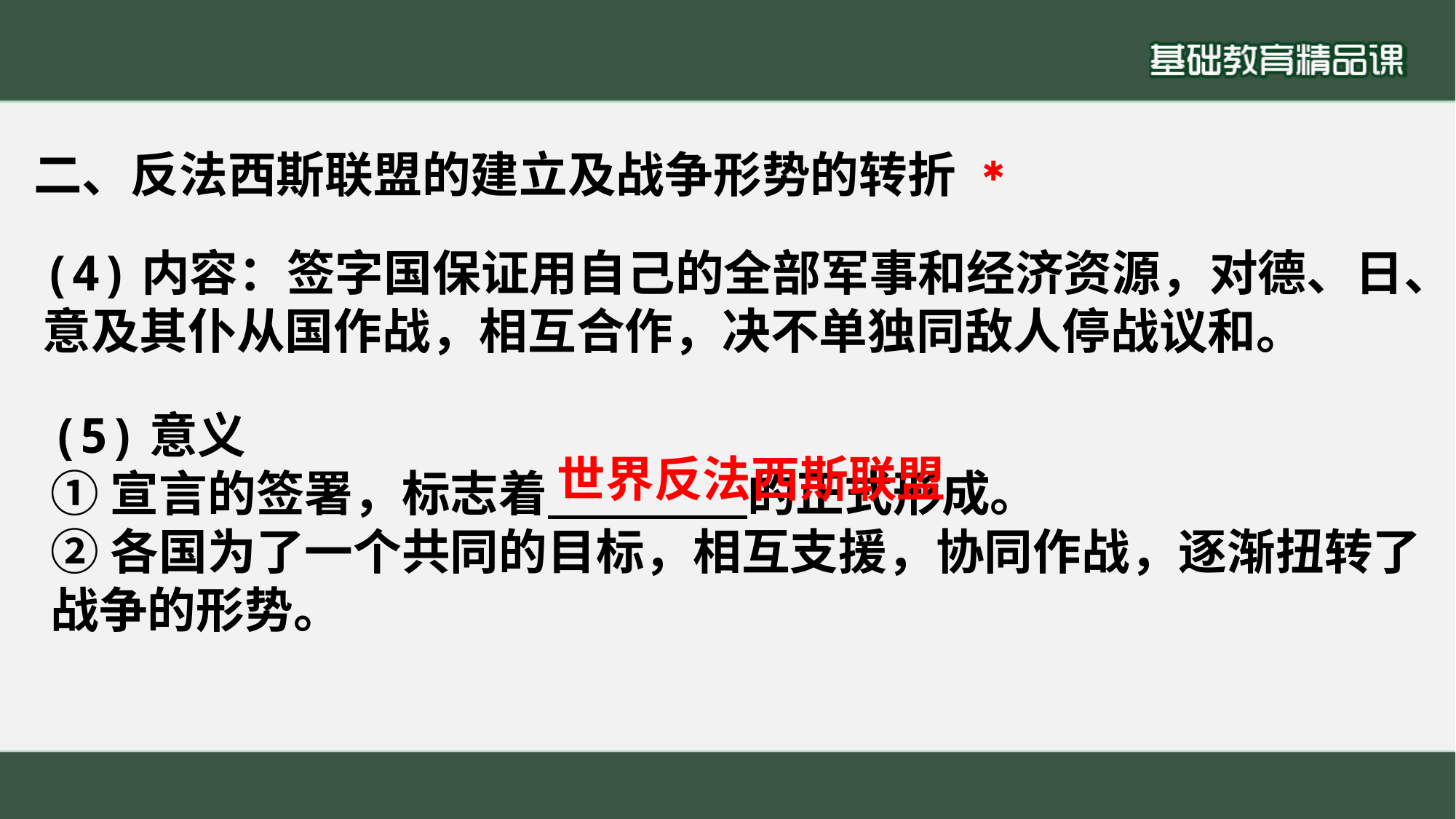

二、反法西斯联盟的建立及战争形势的转折

✱
(4)内容：签字国保证用自己的全部军事和经济资源，对德、日、意及其仆从国作战，相互合作，决不单独同敌人停战议和。
(5)意义①宣言的签署，标志着                  的正式形成。②各国为了一个共同的目标，相互支援，协同作战，逐渐扭转了战争的形势。
世界反法西斯联盟